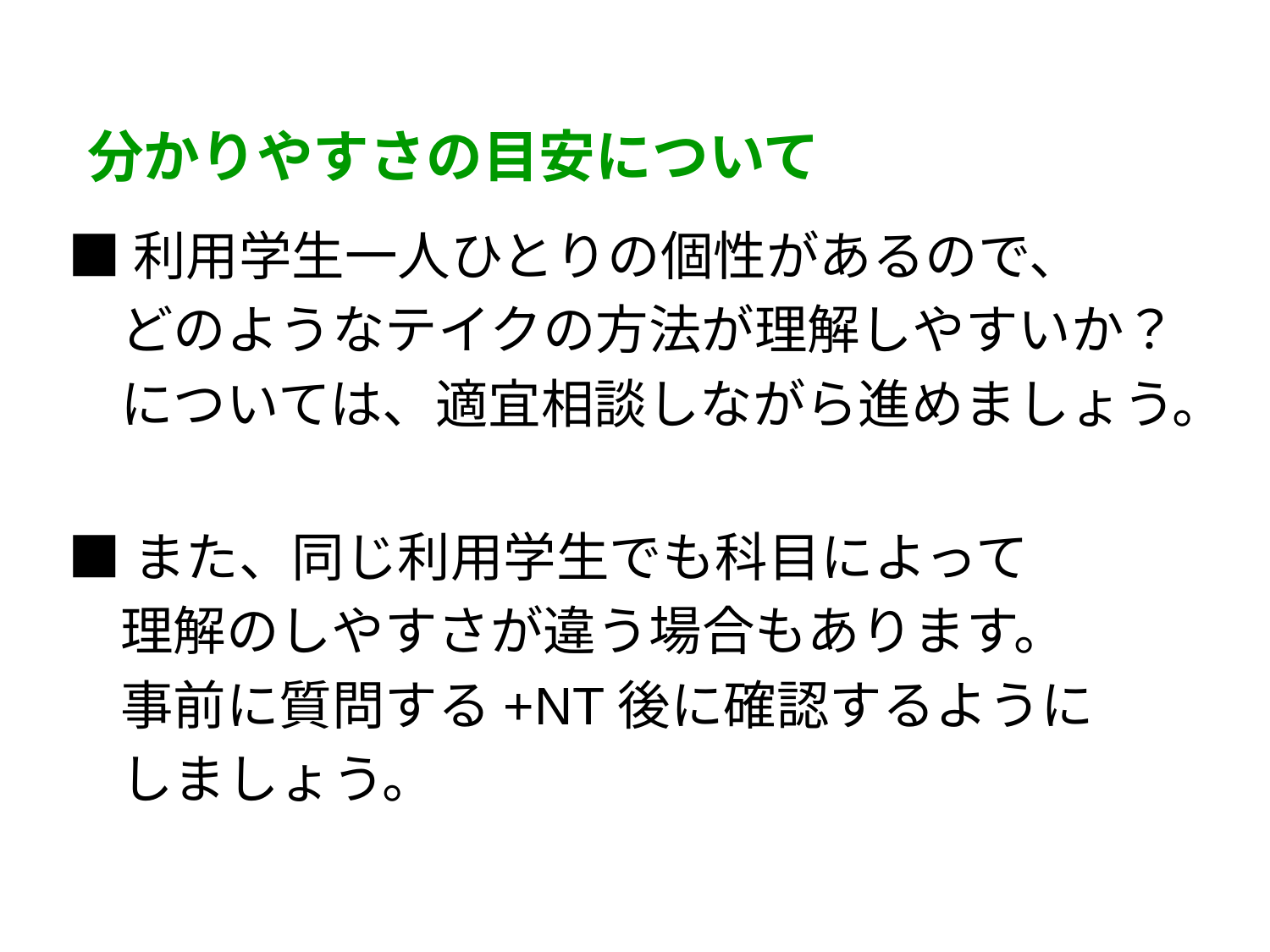

分かりやすさの目安について
■利用学生一人ひとりの個性があるので、
　どのようなテイクの方法が理解しやすいか？
　については、適宜相談しながら進めましょう。

■また、同じ利用学生でも科目によって
　理解のしやすさが違う場合もあります。
　事前に質問する+NT後に確認するように
　しましょう。